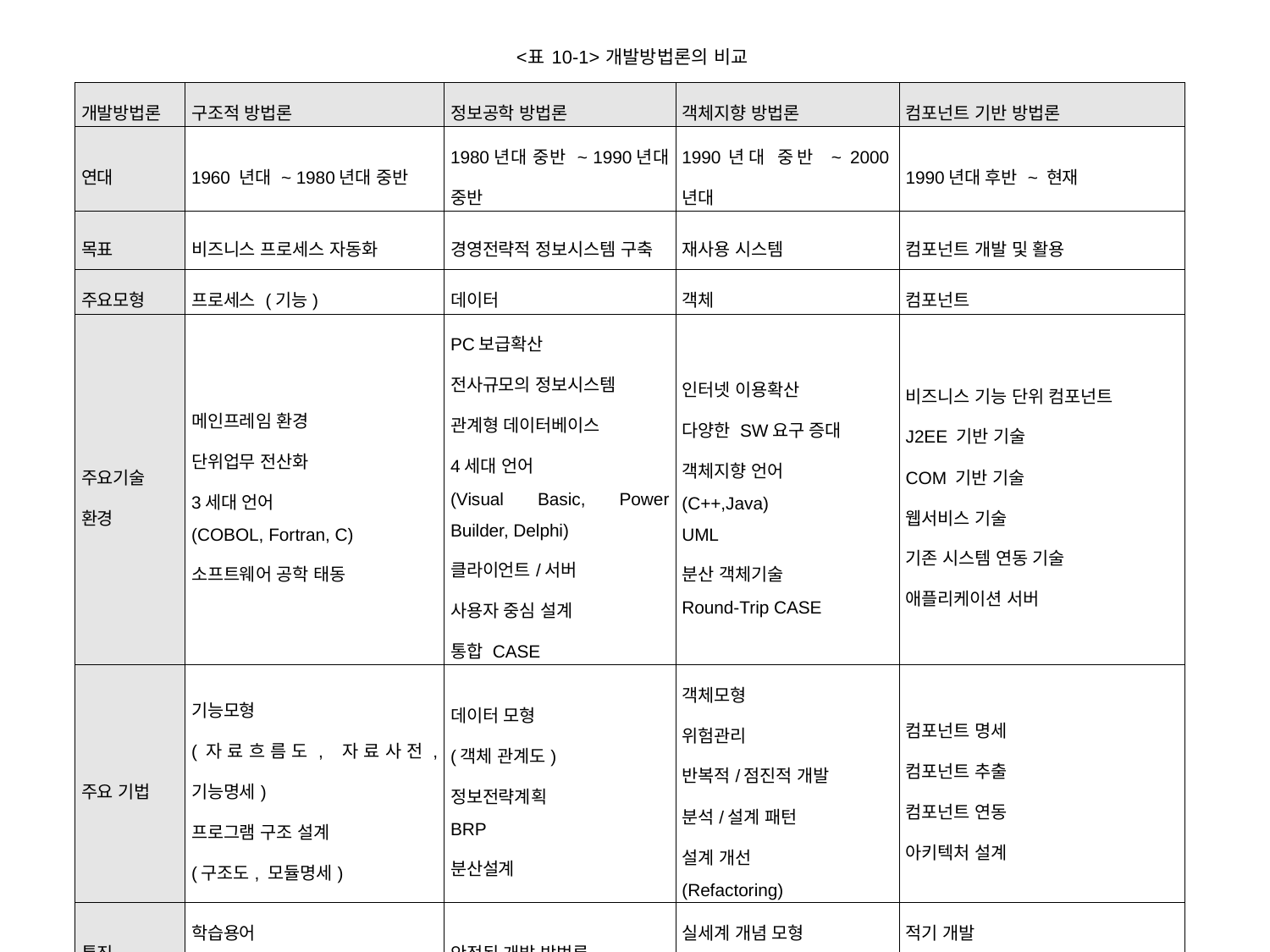

# <표 10-1> 개발방법론의 비교
| 개발방법론 | 구조적 방법론 | 정보공학 방법론 | 객체지향 방법론 | 컴포넌트 기반 방법론 |
| --- | --- | --- | --- | --- |
| 연대 | 1960 년대 ~ 1980년대 중반 | 1980년대 중반 ~ 1990년대 중반 | 1990년대 중반 ~ 2000년대 | 1990년대 후반 ~ 현재 |
| 목표 | 비즈니스 프로세스 자동화 | 경영전략적 정보시스템 구축 | 재사용 시스템 | 컴포넌트 개발 및 활용 |
| 주요모형 | 프로세스 (기능) | 데이터 | 객체 | 컴포넌트 |
| 주요기술 환경 | 메인프레임 환경 단위업무 전산화 3세대 언어 (COBOL, Fortran, C) 소프트웨어 공학 태동 | PC보급확산 전사규모의 정보시스템 관계형 데이터베이스 4세대 언어 (Visual Basic, Power Builder, Delphi) 클라이언트/서버 사용자 중심 설계 통합 CASE | 인터넷 이용확산 다양한 SW요구 증대 객체지향 언어 (C++,Java) UML 분산 객체기술 Round-Trip CASE | 비즈니스 기능 단위 컴포넌트 J2EE 기반 기술 COM 기반 기술 웹서비스 기술 기존 시스템 연동 기술 애플리케이션 서버 |
| 주요 기법 | 기능모형 (자료흐름도, 자료사전, 기능명세) 프로그램 구조 설계 (구조도, 모듈명세) | 데이터 모형 (객체 관계도) 정보전략계획 BRP 분산설계 | 객체모형 위험관리 반복적/점진적 개발 분석/설계 패턴 설계 개선 (Refactoring) | 컴포넌트 명세 컴포넌트 추출 컴포넌트 연동 아키텍처 설계 |
| 특징 | 학습용어 보편적 활용 | 안정된 개발 방법론 | 실세계 개념 모형 UML 사용 확산 | 적기 개발 개발 비용 감소 |
| 산업 구조 | 소품종 다량생산 | 다품종 소량생산 | 인터넷비즈니스 | 인터넷비즈니스 |
| 모형화 | 기능 모델링 | 데이터 모델링, 프로세스 모델링 | 객체지향 관점, UML | 객체 모델링, 컴포넌트 모델링 |